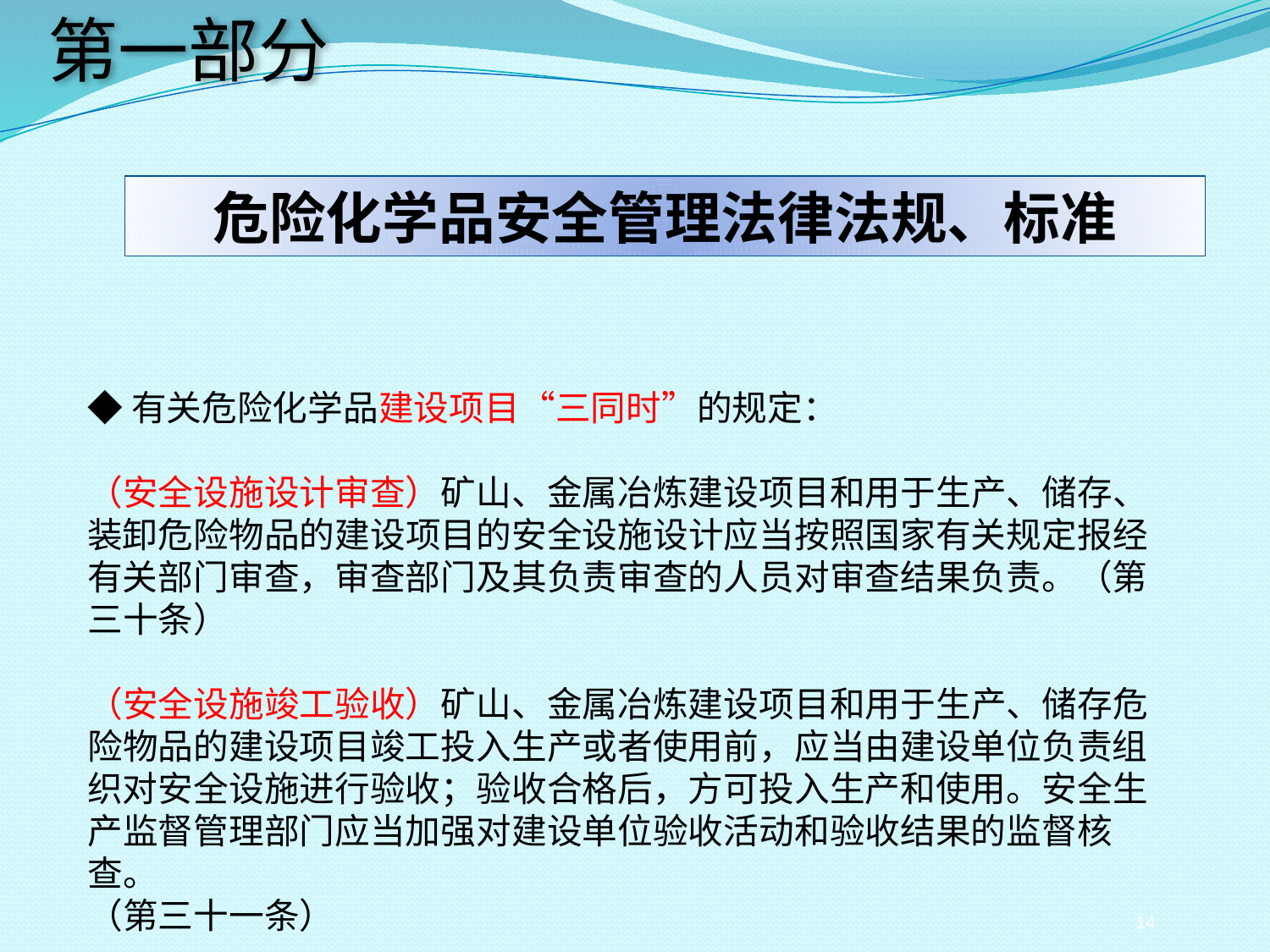

第一部分
危险化学品安全管理法律法规、标准

◆有关危险化学品建设项目“三同时”的规定：

（安全设施设计审查）矿山、金属冶炼建设项目和用于生产、储存、装卸危险物品的建设项目的安全设施设计应当按照国家有关规定报经有关部门审查，审查部门及其负责审查的人员对审查结果负责。（第三十条）

（安全设施竣工验收）矿山、金属冶炼建设项目和用于生产、储存危险物品的建设项目竣工投入生产或者使用前，应当由建设单位负责组织对安全设施进行验收；验收合格后，方可投入生产和使用。安全生产监督管理部门应当加强对建设单位验收活动和验收结果的监督核查。
（第三十一条）

14